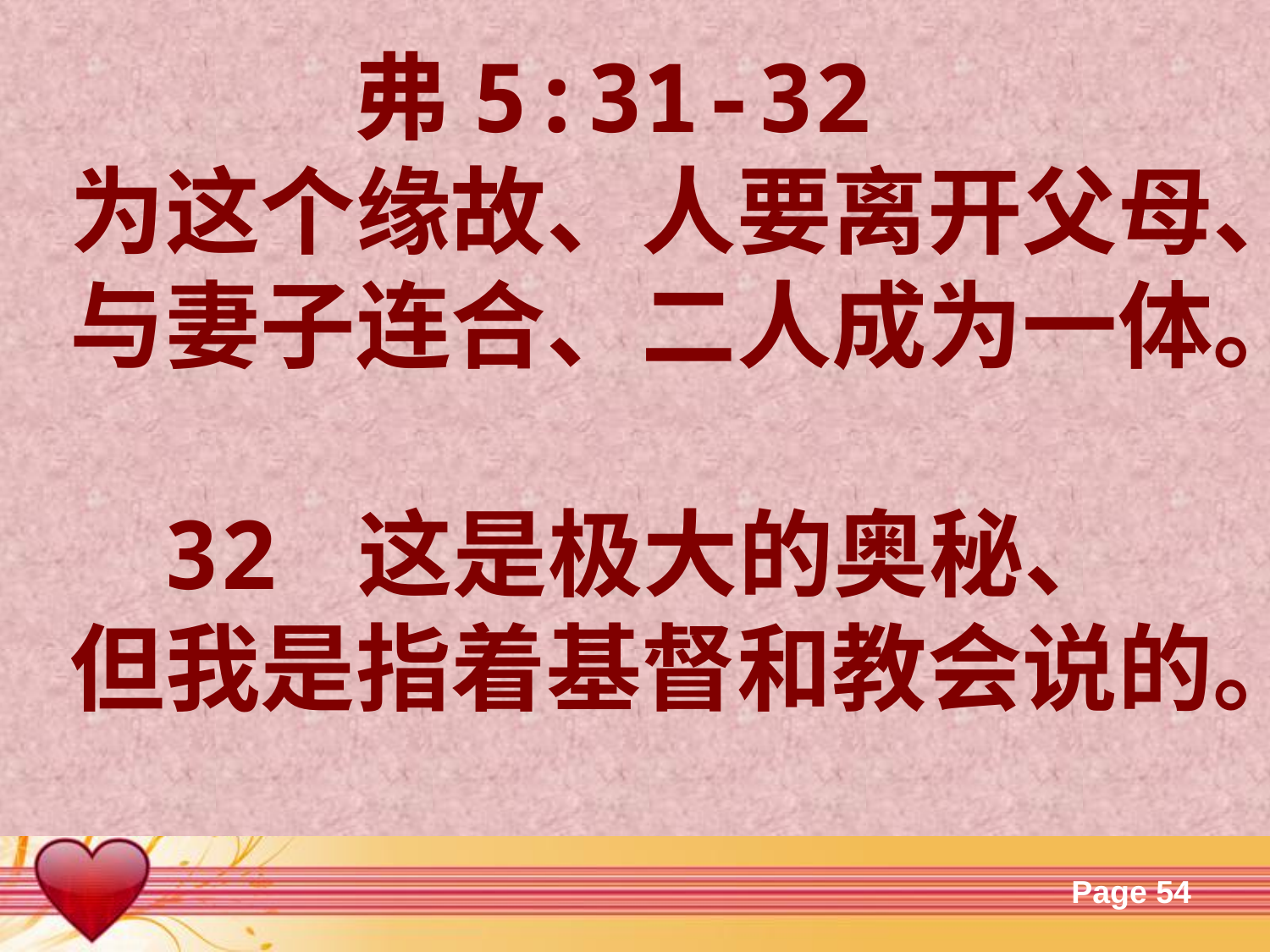

弗5:31-32
为这个缘故、人要离开父母、
与妻子连合、二人成为一体。
32 这是极大的奥秘、
但我是指着基督和教会说的。